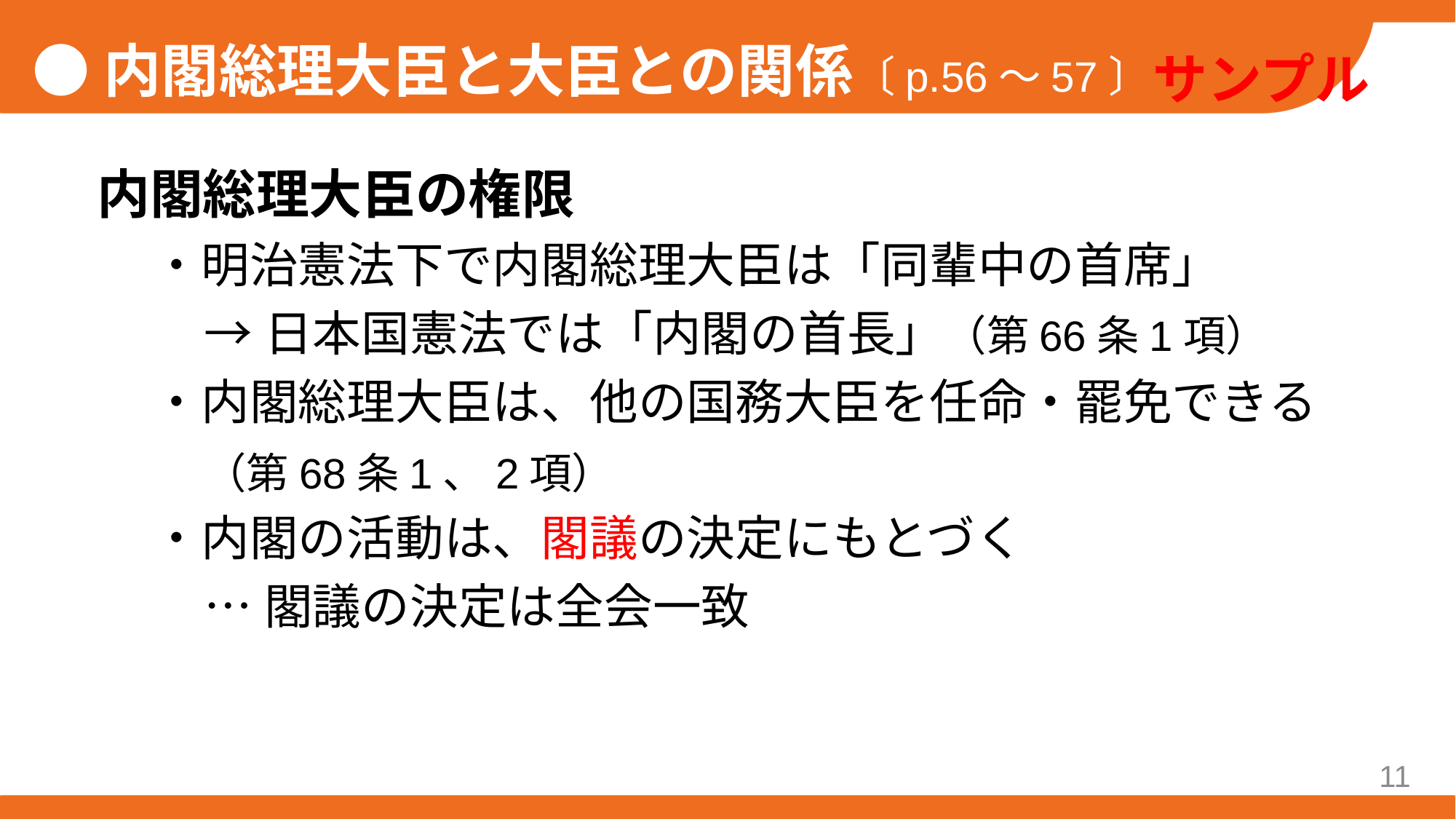

●内閣総理大臣と大臣との関係〔p.56〜57〕
内閣総理大臣の権限
・明治憲法下で内閣総理大臣は「同輩中の首席」
→日本国憲法では「内閣の首長」（第66条1項）
・内閣総理大臣は、他の国務大臣を任命・罷免できる
（第68条1、2項）
・内閣の活動は、閣議の決定にもとづく
…閣議の決定は全会一致